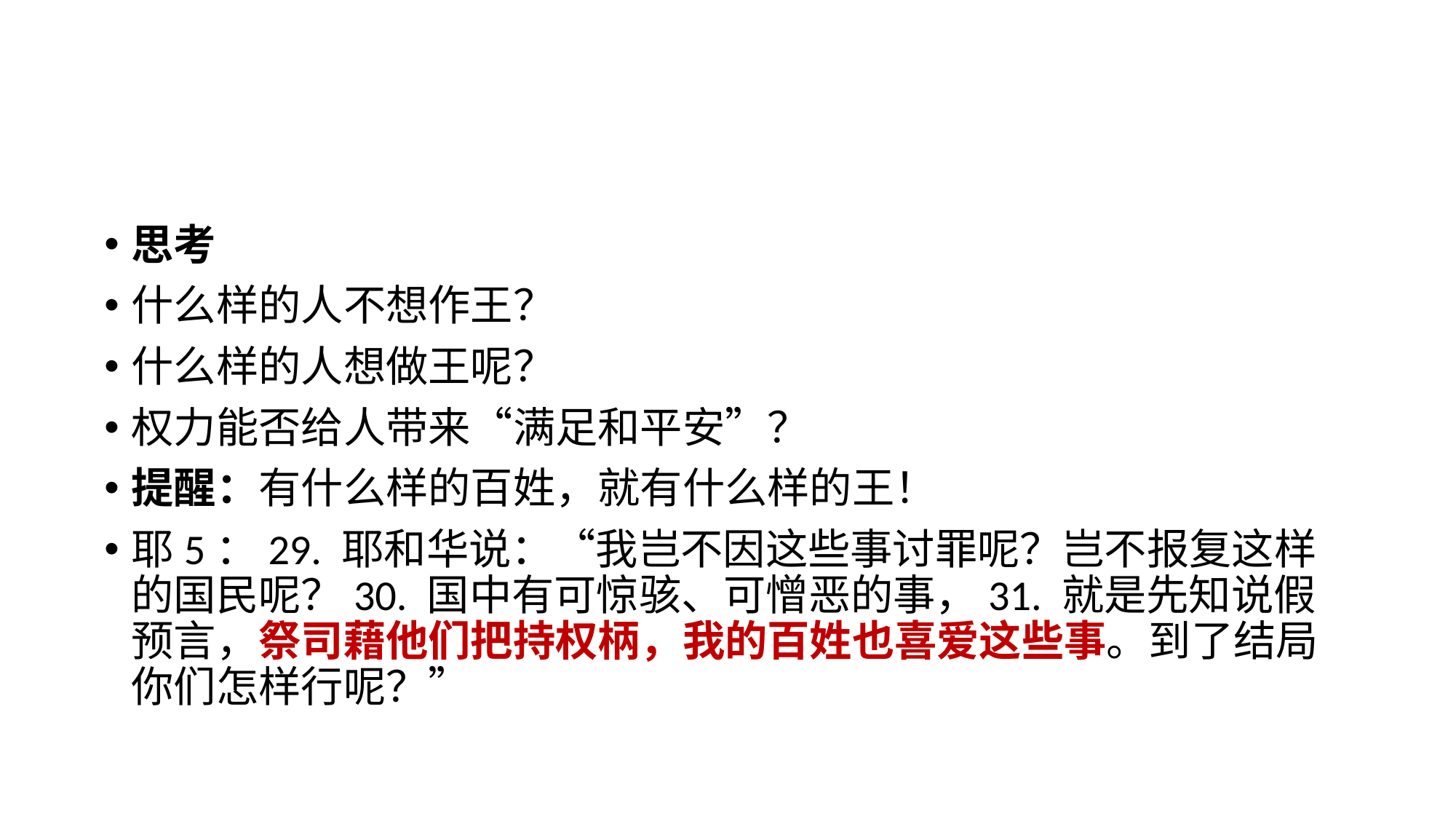

思考
什么样的人不想作王？
什么样的人想做王呢？
权力能否给人带来“满足和平安”？
提醒：有什么样的百姓，就有什么样的王！
耶5：29. 耶和华说：“我岂不因这些事讨罪呢？岂不报复这样的国民呢？30. 国中有可惊骇、可憎恶的事，31. 就是先知说假预言，祭司藉他们把持权柄，我的百姓也喜爱这些事。到了结局你们怎样行呢？”